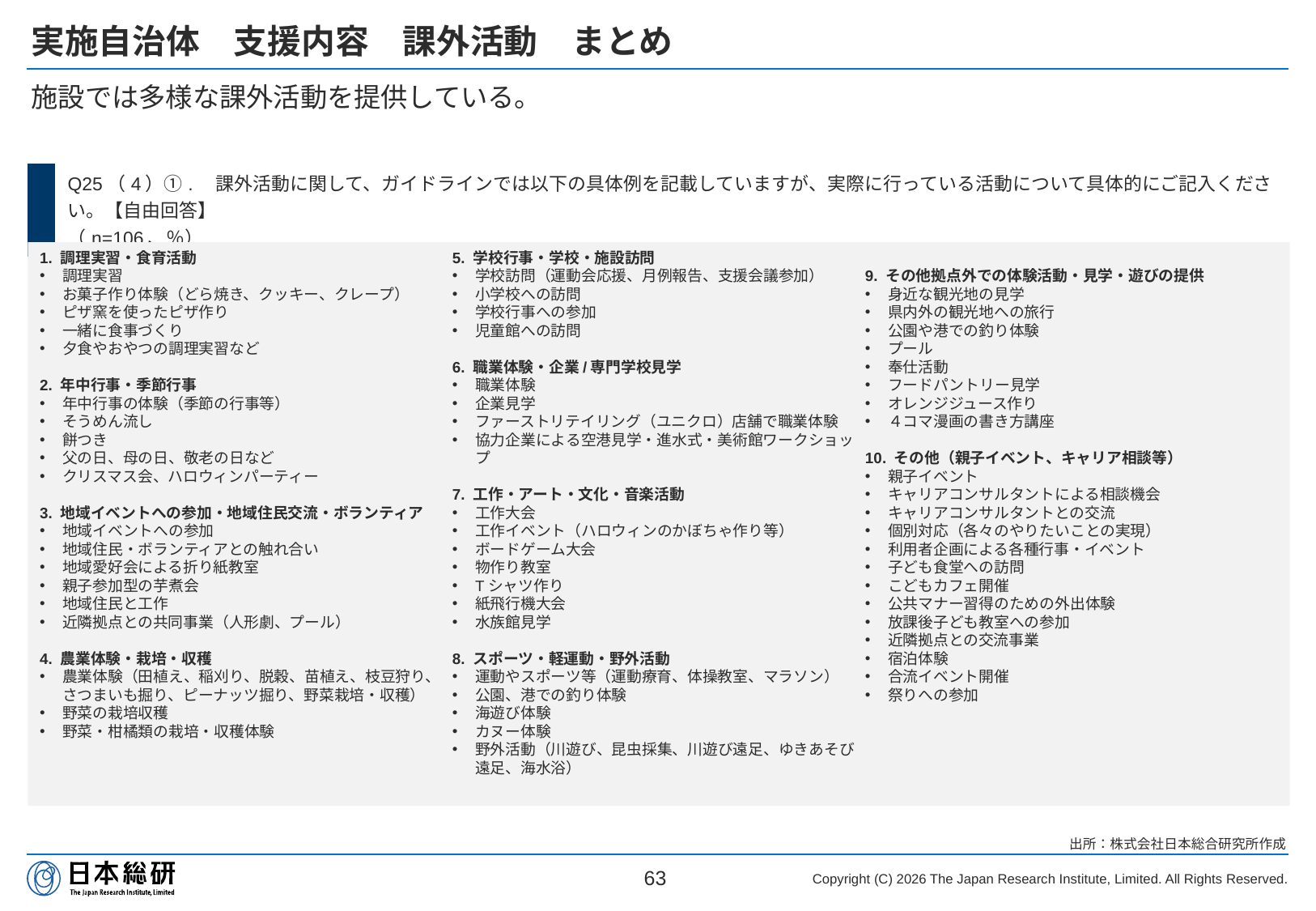

# 実施自治体　支援内容　課外活動　まとめ
施設では多様な課外活動を提供している。
|  | Q25（4）①.　課外活動に関して、ガイドラインでは以下の具体例を記載していますが、実際に行っている活動について具体的にご記入ください。【自由回答】 （n=106、％） |
| --- | --- |
1. 調理実習・食育活動
調理実習
お菓子作り体験（どら焼き、クッキー、クレープ）
ピザ窯を使ったピザ作り
一緒に食事づくり
夕食やおやつの調理実習など

2. 年中行事・季節行事
年中行事の体験（季節の行事等）
そうめん流し
餅つき
父の日、母の日、敬老の日など
クリスマス会、ハロウィンパーティー

3. 地域イベントへの参加・地域住民交流・ボランティア
地域イベントへの参加
地域住民・ボランティアとの触れ合い
地域愛好会による折り紙教室
親子参加型の芋煮会
地域住民と工作
近隣拠点との共同事業（人形劇、プール）

4. 農業体験・栽培・収穫
農業体験（田植え、稲刈り、脱穀、苗植え、枝豆狩り、さつまいも掘り、ピーナッツ掘り、野菜栽培・収穫）
野菜の栽培収穫
野菜・柑橘類の栽培・収穫体験

5. 学校行事・学校・施設訪問
学校訪問（運動会応援、月例報告、支援会議参加）
小学校への訪問
学校行事への参加
児童館への訪問

6. 職業体験・企業/専門学校見学
職業体験
企業見学
ファーストリテイリング（ユニクロ）店舗で職業体験
協力企業による空港見学・進水式・美術館ワークショップ

7. 工作・アート・文化・音楽活動
工作大会
工作イベント（ハロウィンのかぼちゃ作り等）
ボードゲーム大会
物作り教室
Tシャツ作り
紙飛行機大会
水族館見学

8. スポーツ・軽運動・野外活動
運動やスポーツ等（運動療育、体操教室、マラソン）
公園、港での釣り体験
海遊び体験
カヌー体験
野外活動（川遊び、昆虫採集、川遊び遠足、ゆきあそび遠足、海水浴）

9. その他拠点外での体験活動・見学・遊びの提供
身近な観光地の見学
県内外の観光地への旅行
公園や港での釣り体験
プール
奉仕活動
フードパントリー見学
オレンジジュース作り
４コマ漫画の書き方講座

10. その他（親子イベント、キャリア相談等）
親子イベント
キャリアコンサルタントによる相談機会
キャリアコンサルタントとの交流
個別対応（各々のやりたいことの実現）
利用者企画による各種行事・イベント
子ども食堂への訪問
こどもカフェ開催
公共マナー習得のための外出体験
放課後子ども教室への参加
近隣拠点との交流事業
宿泊体験
合流イベント開催
祭りへの参加

出所：株式会社日本総合研究所作成